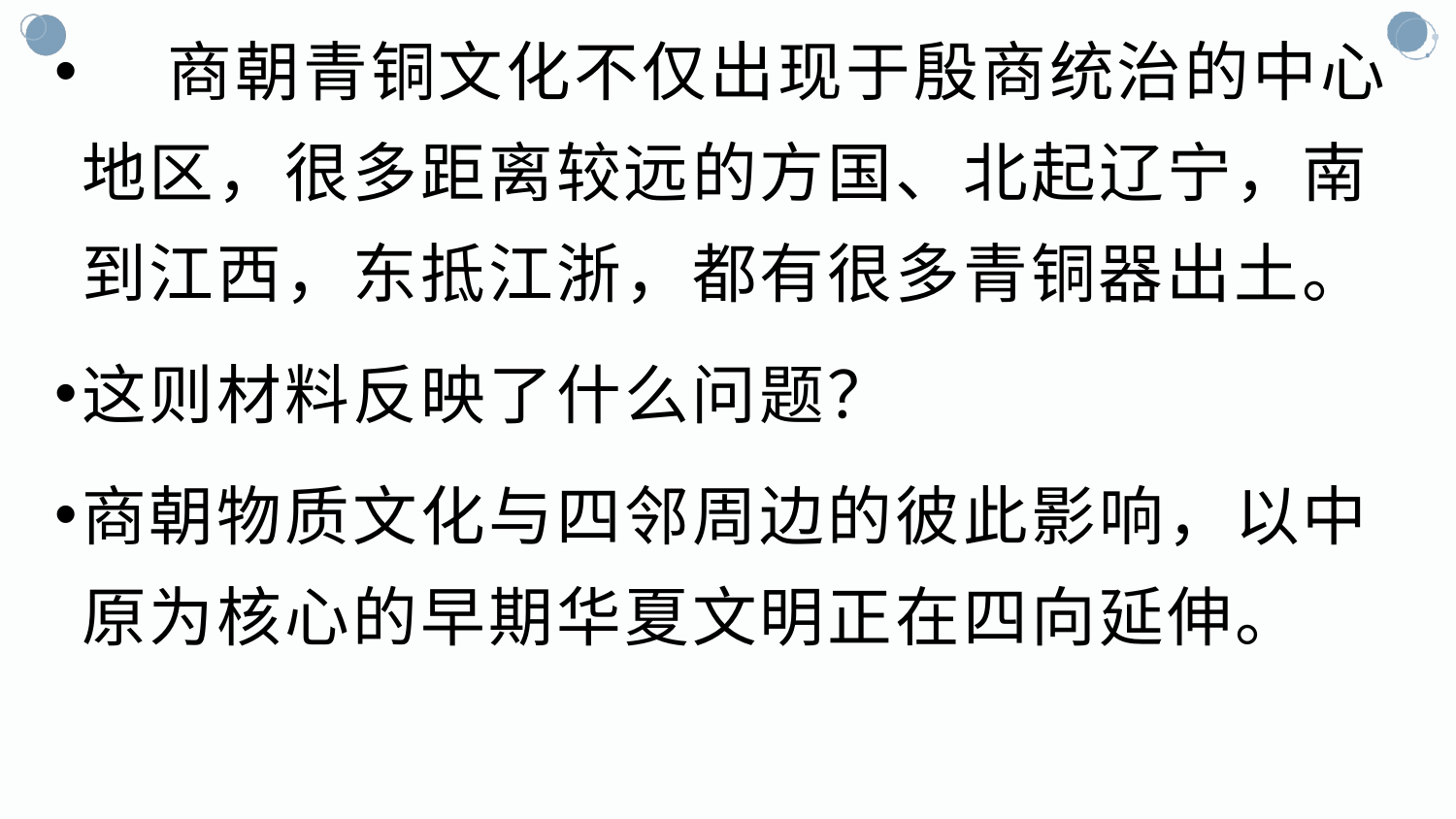

商朝青铜文化不仅出现于殷商统治的中心地区，很多距离较远的方国、北起辽宁，南到江西，东抵江浙，都有很多青铜器出土。
这则材料反映了什么问题？
商朝物质文化与四邻周边的彼此影响，以中原为核心的早期华夏文明正在四向延伸。